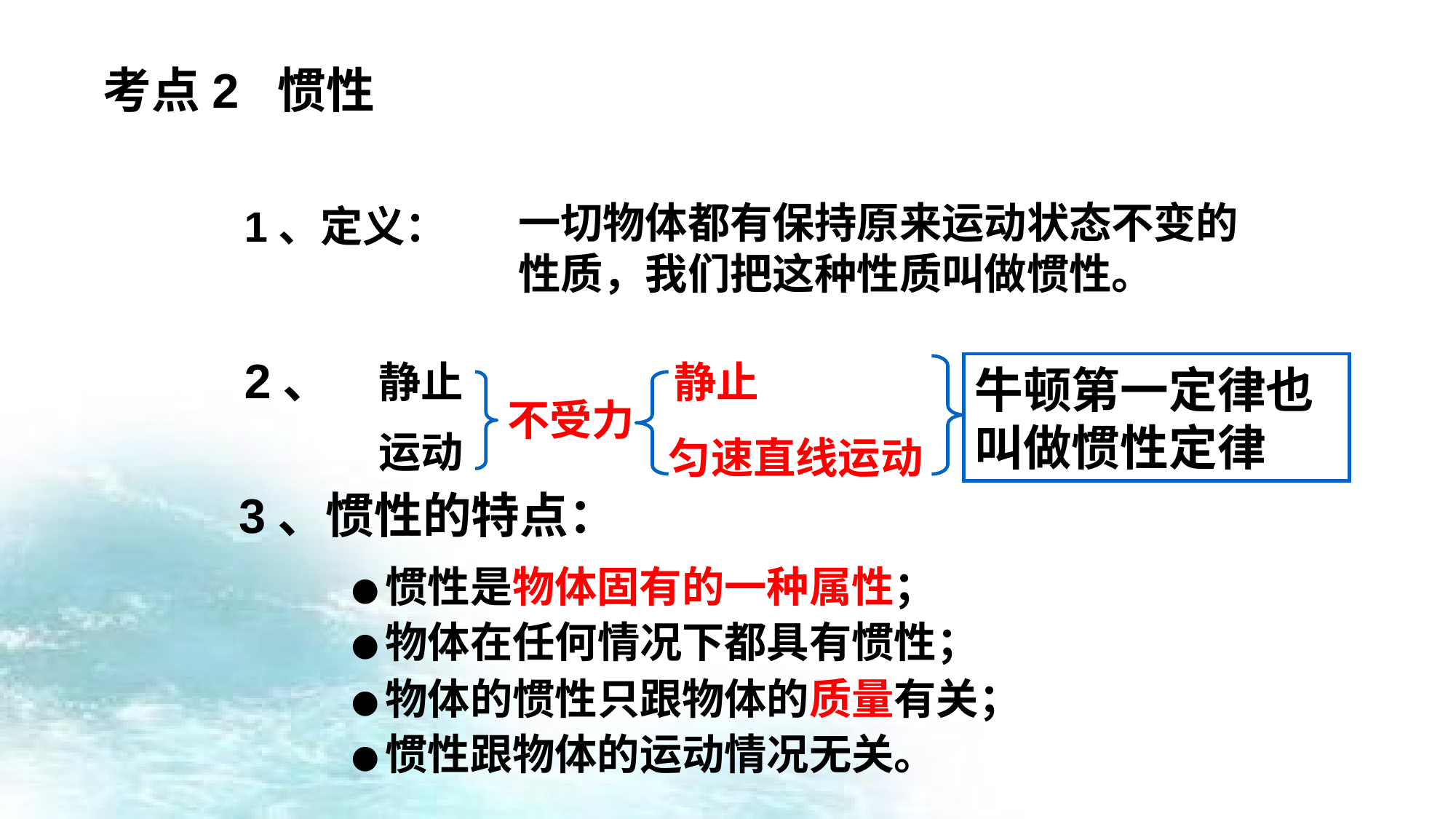

考点2  惯性
1、定义：
一切物体都有保持原来运动状态不变的性质，我们把这种性质叫做惯性。
2、
静止
静止
牛顿第一定律也叫做惯性定律

不受力
运动
匀速直线运动
3、惯性的特点：
●惯性是物体固有的一种属性；
●物体在任何情况下都具有惯性；
●物体的惯性只跟物体的质量有关；
●惯性跟物体的运动情况无关。